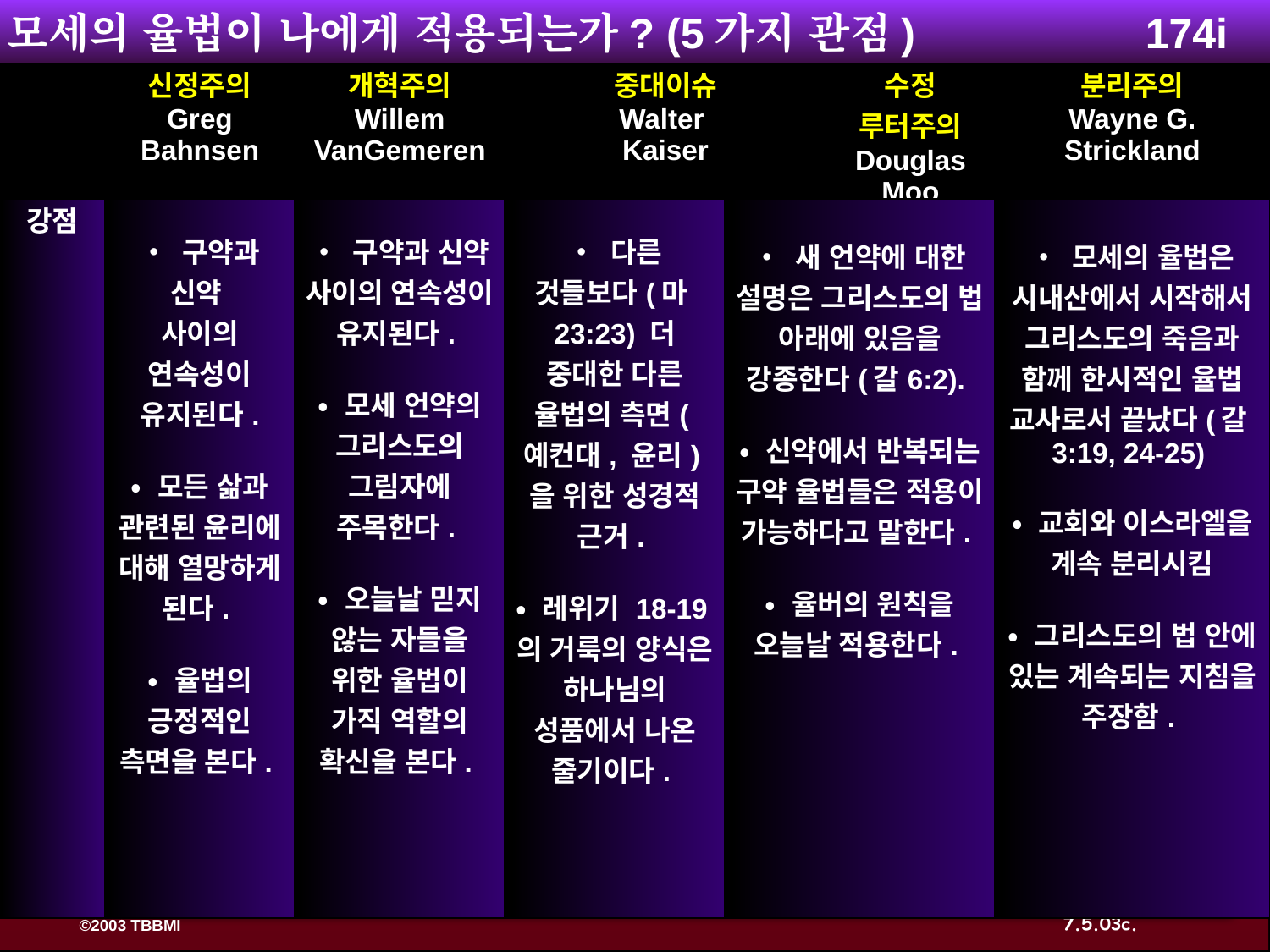

174i

모세의 율법이 나에게 적용되는가? (5가지 관점)
|  | 신정주의 Greg Bahnsen | 개혁주의 Willem VanGemeren | 중대이슈 Walter Kaiser |  | 수정 루터주의 Douglas Moo | 분리주의 Wayne G. Strickland |
| --- | --- | --- | --- | --- | --- | --- |
| 강점 | • 구약과 신약 사이의 연속성이 유지된다. • 모든 삶과 관련된 윤리에 대해 열망하게 된다. • 율법의 긍정적인 측면을 본다. | • 구약과 신약 사이의 연속성이 유지된다. • 모세 언약의 그리스도의 그림자에 주목한다. • 오늘날 믿지 않는 자들을 위한 율법이 가직 역할의 확신을 본다. | • 다른 것들보다(마23:23) 더 중대한 다른 율법의 측면(예컨대, 윤리)을 위한 성경적 근거. • 레위기 18-19의 거룩의 양식은 하나님의 성품에서 나온 줄기이다. | • 새 언약에 대한 설명은 그리스도의 법 아래에 있음을 강종한다(갈6:2).   • 신약에서 반복되는 구약 율법들은 적용이 가능하다고 말한다.   • 율버의 원칙을 오늘날 적용한다. |  | • 모세의 율법은 시내산에서 시작해서 그리스도의 죽음과 함께 한시적인 율법 교사로서 끝났다(갈3:19, 24-25)  • 교회와 이스라엘을 계속 분리시킴 • 그리스도의 법 안에 있는 계속되는 지침을 주장함. |